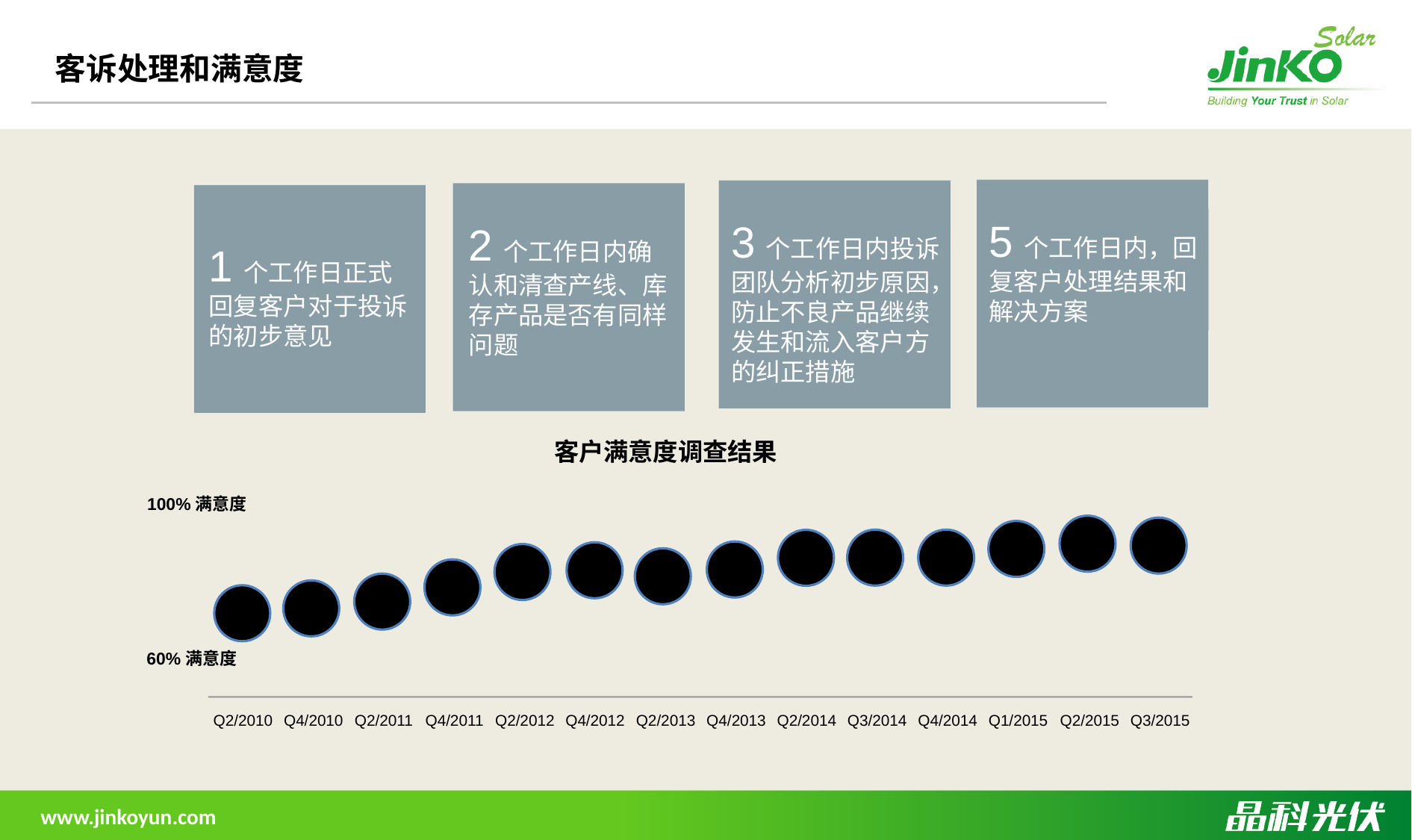

客诉处理和满意度

5个工作日内，回复客户处理结果和解决方案

3个工作日内投诉团队分析初步原因，防止不良产品继续发生和流入客户方的纠正措施

2个工作日内确认和清查产线、库存产品是否有同样问题

1个工作日正式回复客户对于投诉的初步意见
客户满意度调查结果
100%满意度

60%满意度

Q2/2010
Q4/2010
Q2/2011
Q4/2011
Q2/2012
Q4/2012
Q2/2013
Q4/2013
Q2/2014
Q3/2014
Q4/2014
Q1/2015
Q2/2015
Q3/2015